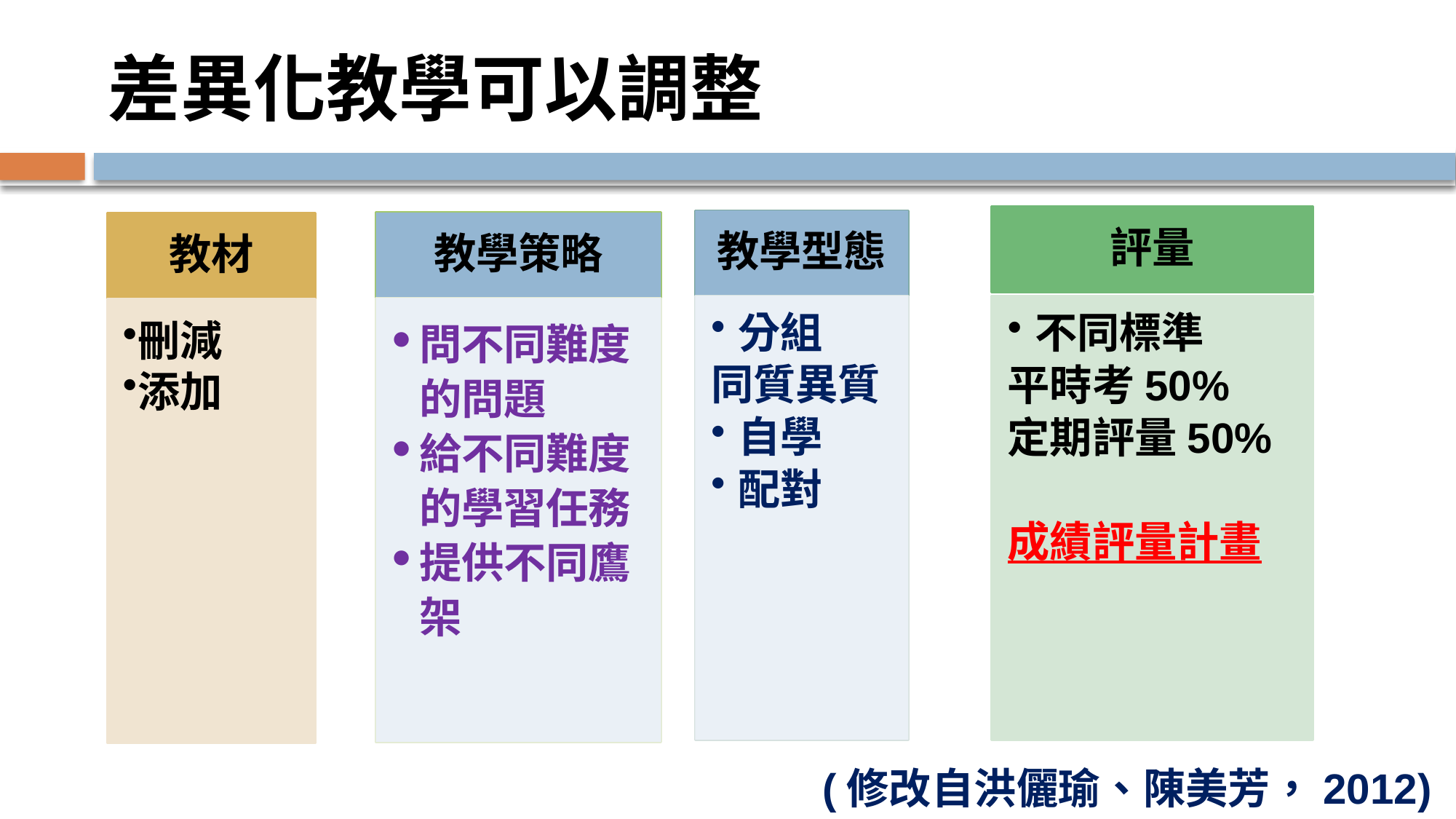

# 差異化教學可以調整

評量

教學型態

教學策略

教材

分組
同質異質
自學
配對

不同標準
平時考50%
定期評量50%

成績評量計畫

問不同難度的問題
給不同難度的學習任務
提供不同鷹架

刪減
添加

(修改自洪儷瑜、陳美芳，2012)